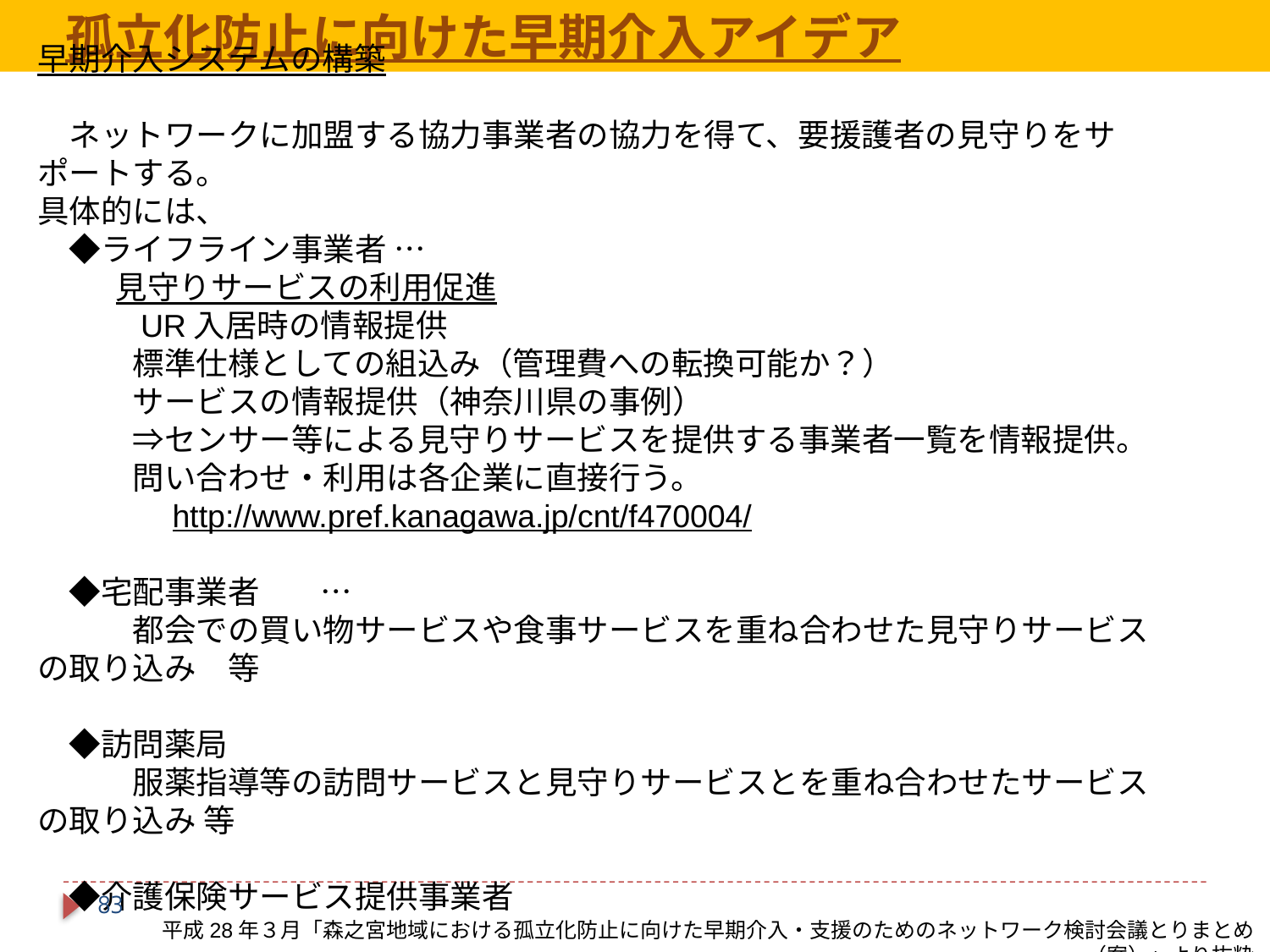

孤立化防止に向けた早期介入アイデア
早期介入システムの構築

　ネットワークに加盟する協力事業者の協力を得て、要援護者の見守りをサポートする。
具体的には、
　◆ライフライン事業者 …
 　　見守りサービスの利用促進
　　　UR入居時の情報提供
　　　標準仕様としての組込み（管理費への転換可能か？）
　　　サービスの情報提供（神奈川県の事例）
　　　⇒センサー等による見守りサービスを提供する事業者一覧を情報提供。
　　　問い合わせ・利用は各企業に直接行う。
　　　　http://www.pref.kanagawa.jp/cnt/f470004/

　◆宅配事業者   　 …
　　　都会での買い物サービスや食事サービスを重ね合わせた見守りサービスの取り込み　等

　◆訪問薬局
　　　服薬指導等の訪問サービスと見守りサービスとを重ね合わせたサービスの取り込み 等

　◆介護保険サービス提供事業者

83
平成28年３月「森之宮地域における孤立化防止に向けた早期介入・支援のためのネットワーク検討会議とりまとめ（案）」より抜粋